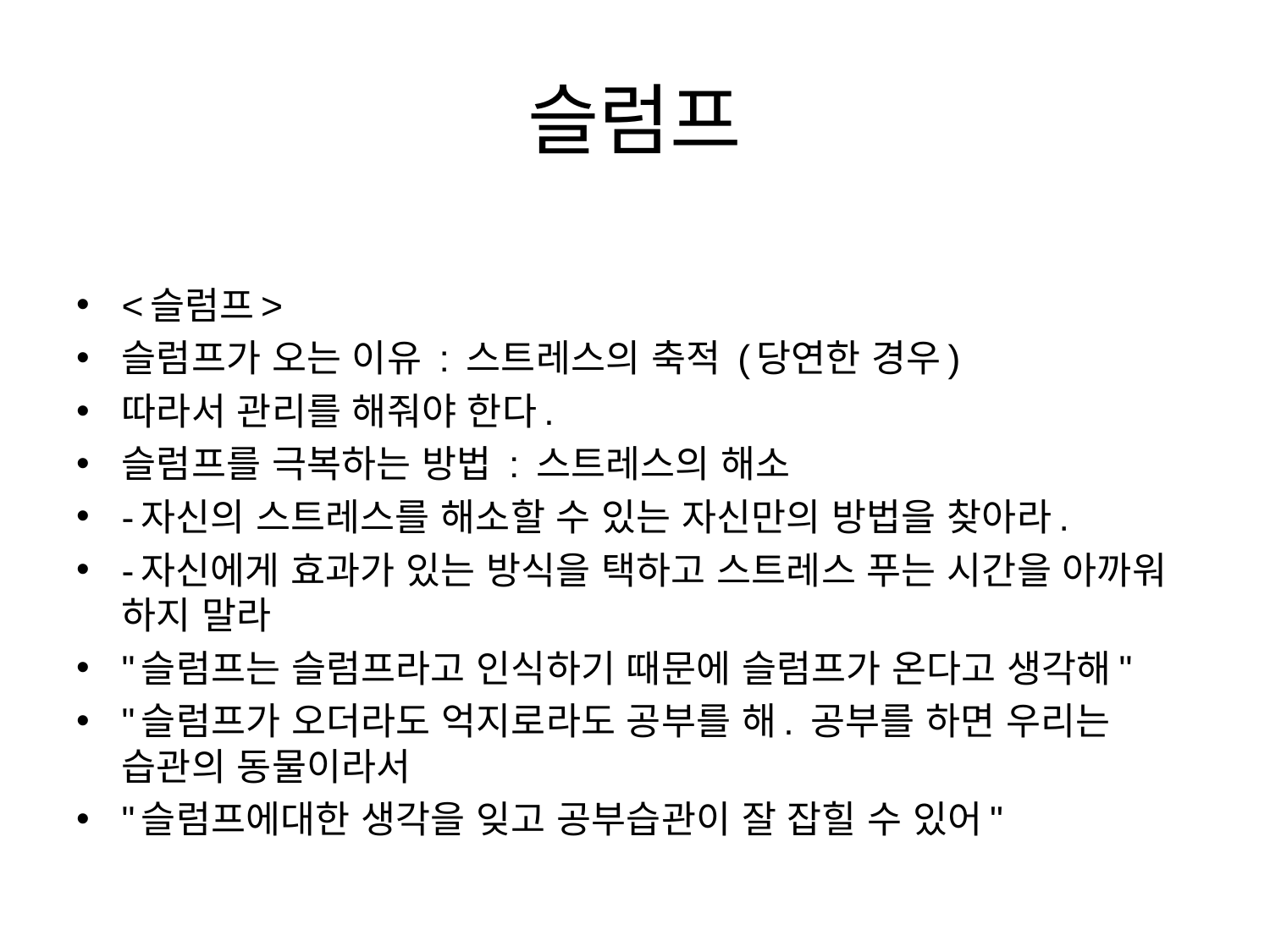

# 슬럼프

<슬럼프>
슬럼프가 오는 이유 : 스트레스의 축적 (당연한 경우)
따라서 관리를 해줘야 한다.
슬럼프를 극복하는 방법 : 스트레스의 해소
-자신의 스트레스를 해소할 수 있는 자신만의 방법을 찾아라.
-자신에게 효과가 있는 방식을 택하고 스트레스 푸는 시간을 아까워 하지 말라
"슬럼프는 슬럼프라고 인식하기 때문에 슬럼프가 온다고 생각해"
"슬럼프가 오더라도 억지로라도 공부를 해. 공부를 하면 우리는 습관의 동물이라서
"슬럼프에대한 생각을 잊고 공부습관이 잘 잡힐 수 있어"